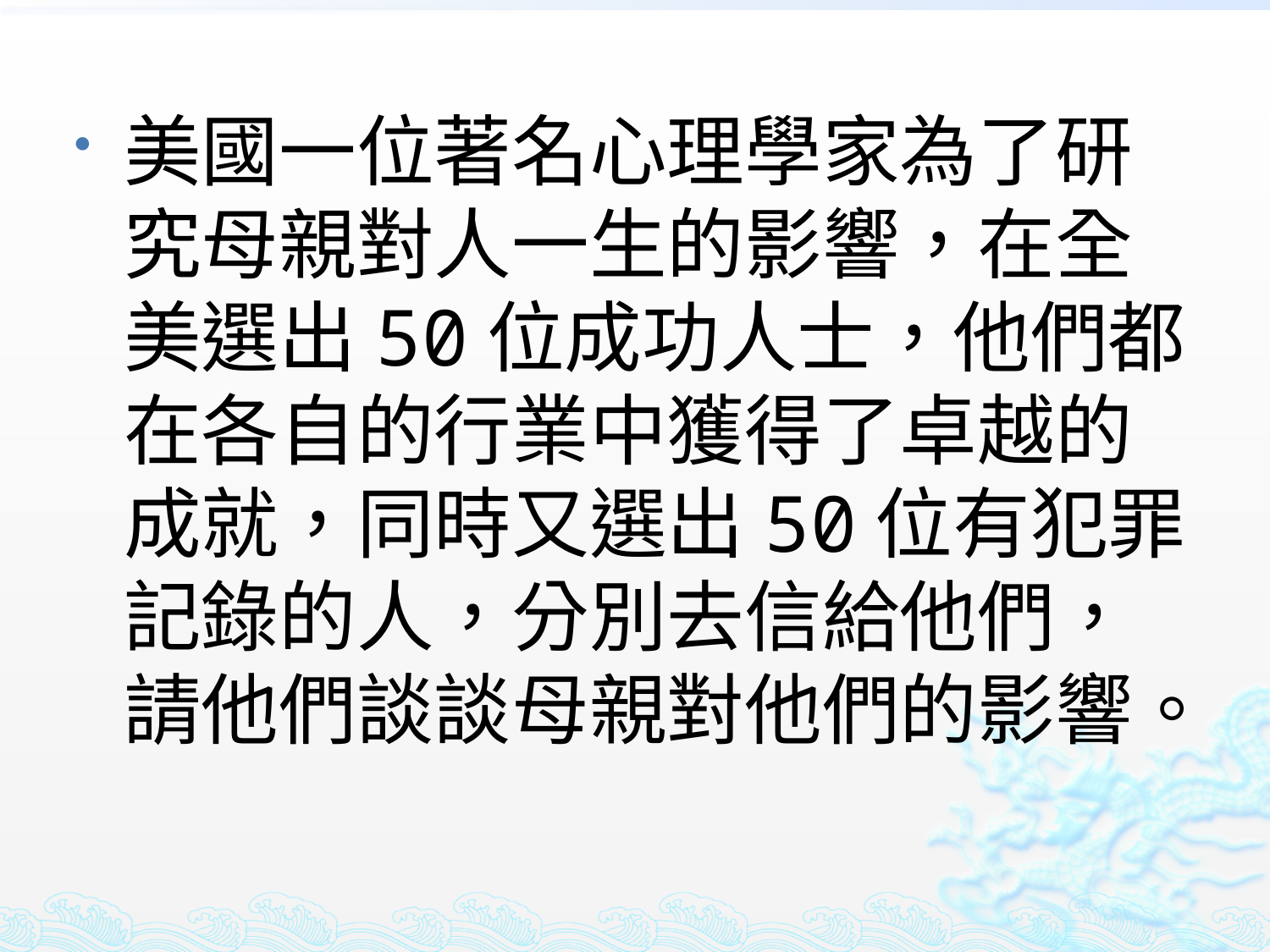

美國一位著名心理學家為了研究母親對人一生的影響，在全美選出50位成功人士，他們都在各自的行業中獲得了卓越的成就，同時又選出50位有犯罪記錄的人，分別去信給他們，請他們談談母親對他們的影響。